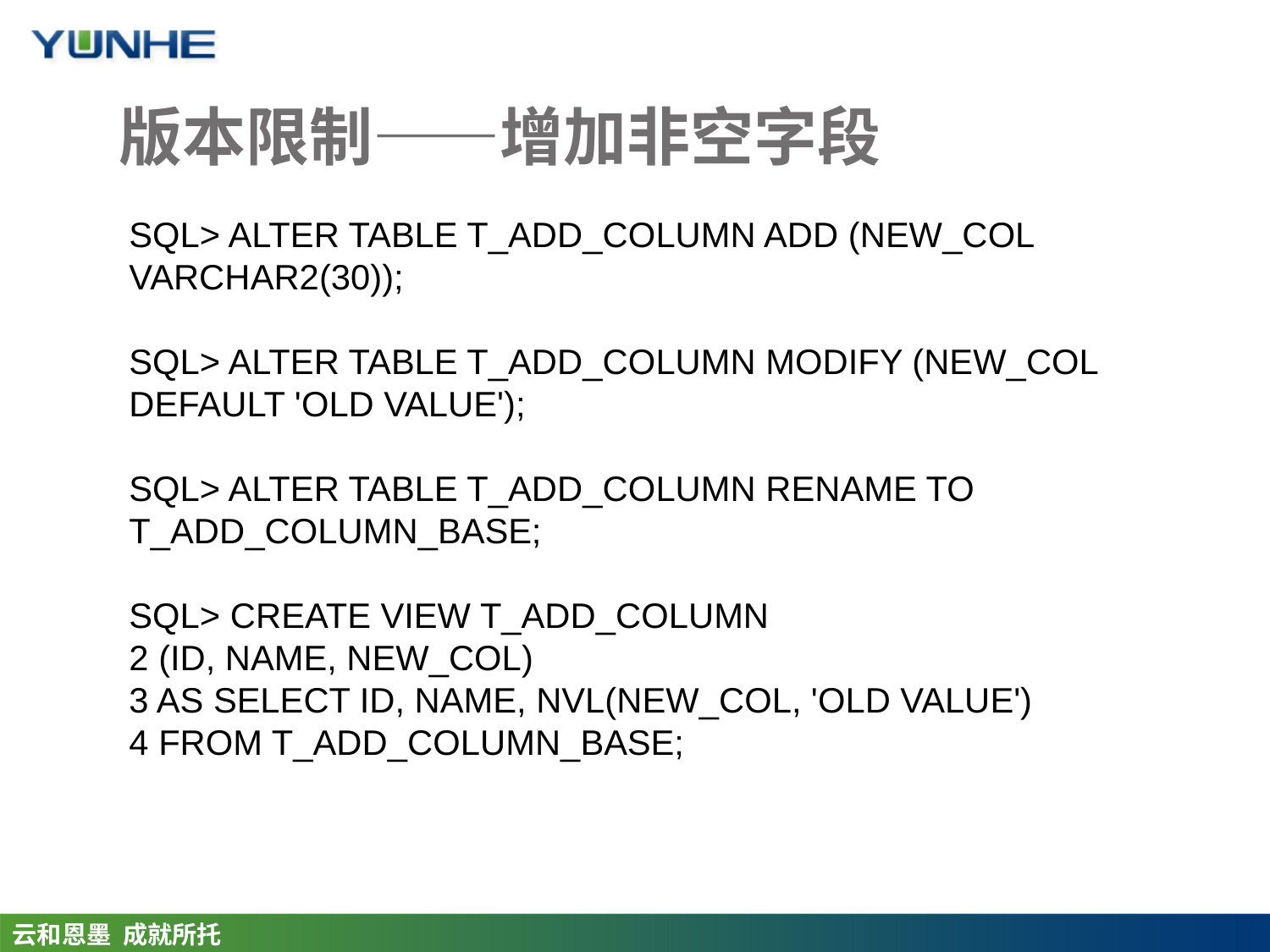

# 版本限制——增加非空字段
SQL> ALTER TABLE T_ADD_COLUMN ADD (NEW_COL VARCHAR2(30));

SQL> ALTER TABLE T_ADD_COLUMN MODIFY (NEW_COL DEFAULT 'OLD VALUE');

SQL> ALTER TABLE T_ADD_COLUMN RENAME TO T_ADD_COLUMN_BASE;

SQL> CREATE VIEW T_ADD_COLUMN
2 (ID, NAME, NEW_COL)
3 AS SELECT ID, NAME, NVL(NEW_COL, 'OLD VALUE')
4 FROM T_ADD_COLUMN_BASE;